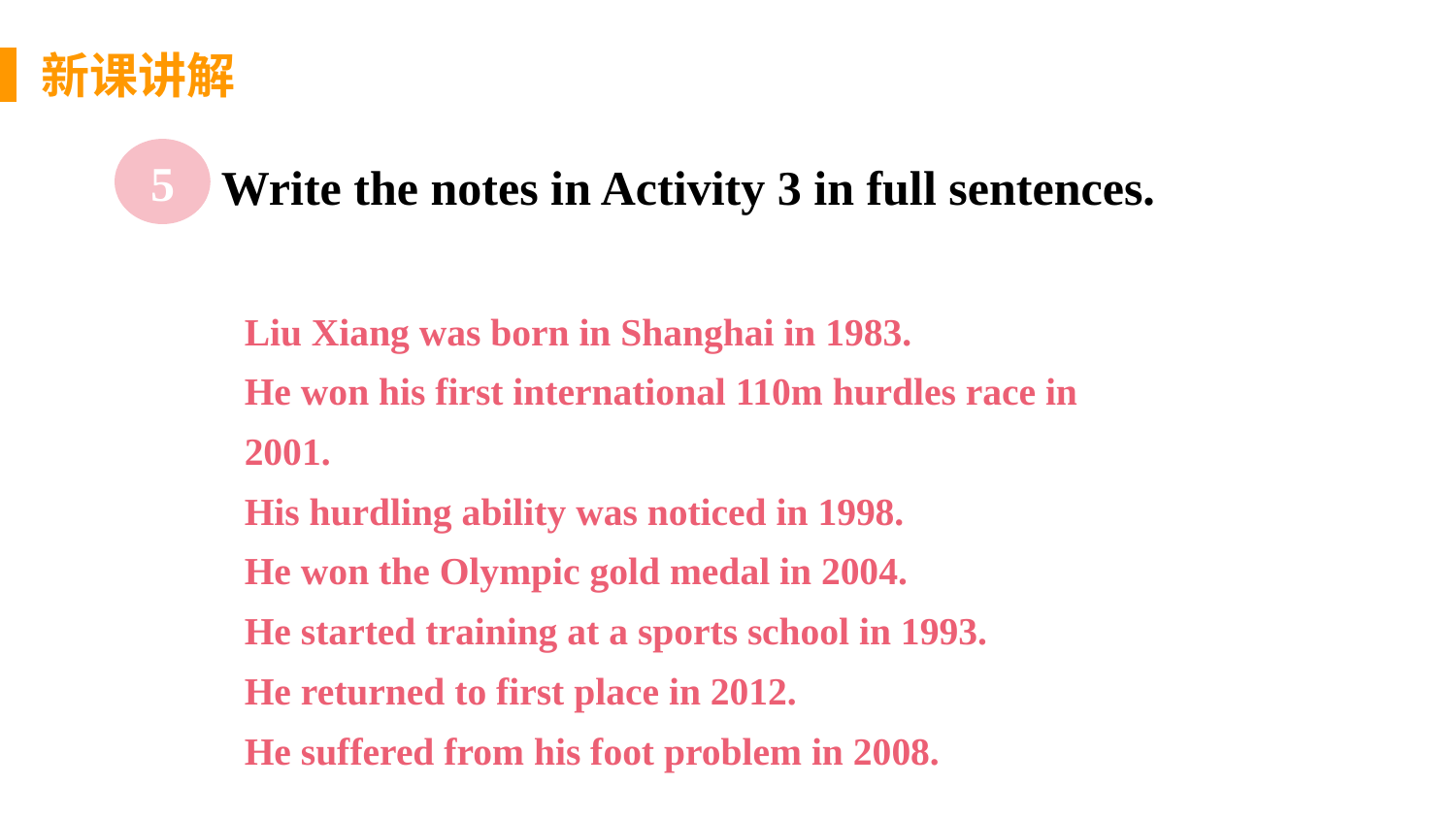

新课讲解

5
Write the notes in Activity 3 in full sentences.
Liu Xiang was born in Shanghai in 1983.
He won his first international 110m hurdles race in 2001.
His hurdling ability was noticed in 1998.
He won the Olympic gold medal in 2004.
He started training at a sports school in 1993.
He returned to first place in 2012.
He suffered from his foot problem in 2008.